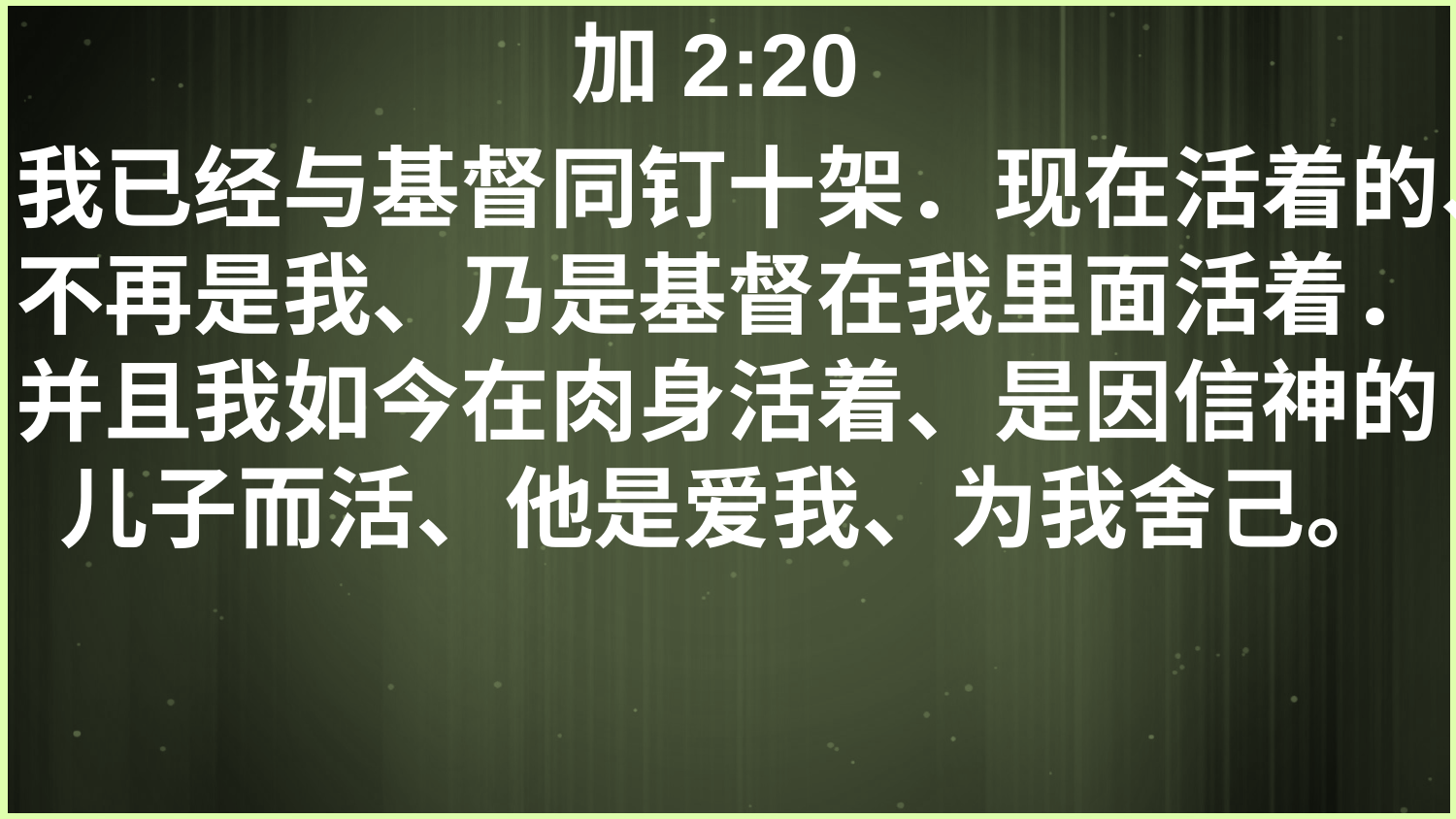

加2:20
我已经与基督同钉十架．现在活着的、不再是我、乃是基督在我里面活着．并且我如今在肉身活着、是因信神的儿子而活、他是爱我、为我舍己。